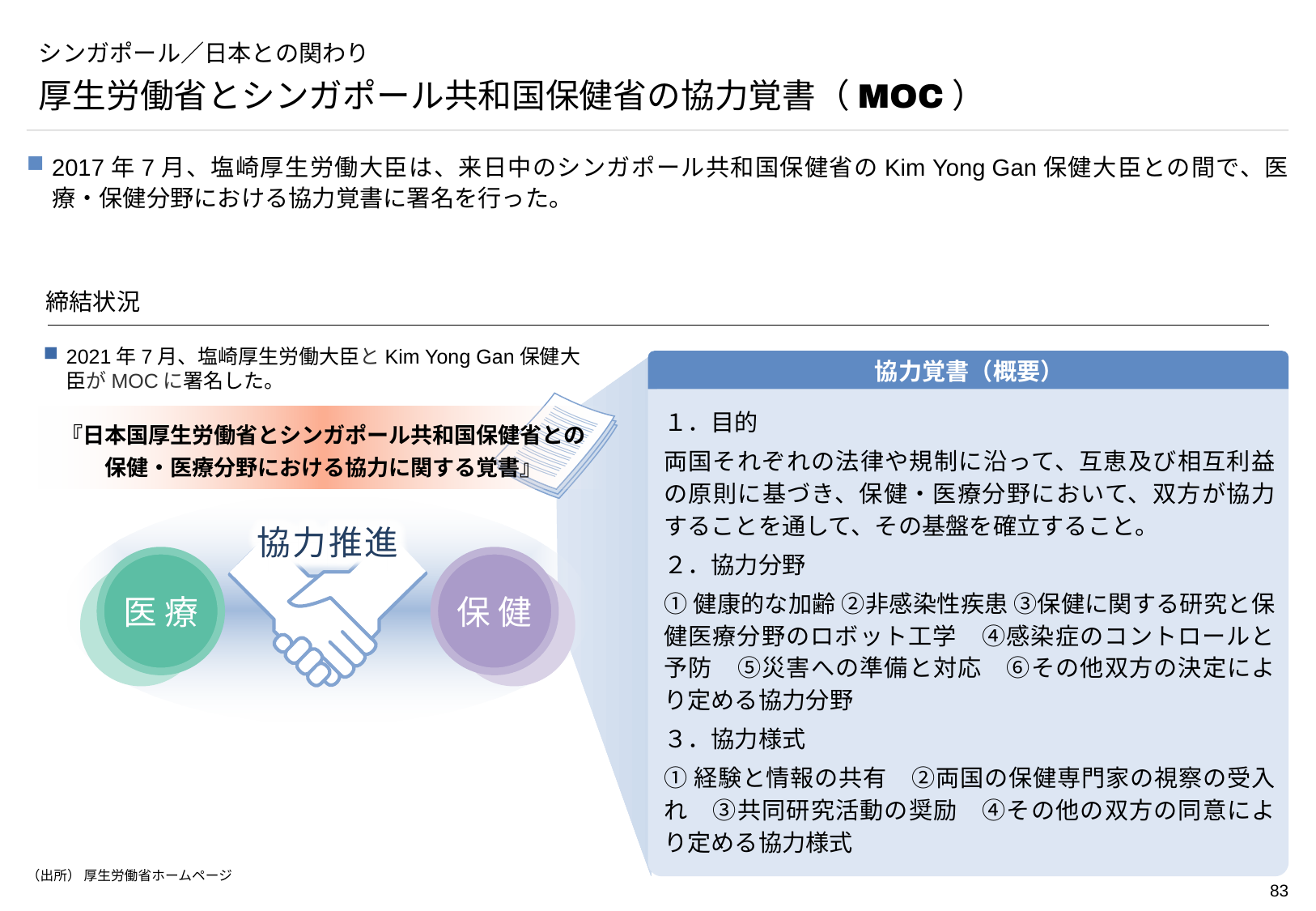

# シンガポール／日本との関わり
厚生労働省とシンガポール共和国保健省の協力覚書（MOC）
2017年7月、塩崎厚生労働大臣は、来日中のシンガポール共和国保健省のKim Yong Gan保健大臣との間で、医療・保健分野における協力覚書に署名を行った。
締結状況
2021年7月、塩崎厚生労働大臣とKim Yong Gan保健大臣がMOCに署名した。

協力覚書（概要）
１．目的
両国それぞれの法律や規制に沿って、互恵及び相互利益の原則に基づき、保健・医療分野において、双方が協力することを通して、その基盤を確立すること。
２．協力分野
①健康的な加齢 ②非感染性疾患 ③保健に関する研究と保健医療分野のロボット工学　④感染症のコントロールと予防　⑤災害への準備と対応　⑥その他双方の決定により定める協力分野
３．協力様式
①経験と情報の共有　②両国の保健専門家の視察の受入れ　③共同研究活動の奨励　④その他の双方の同意により定める協力様式

『日本国厚生労働省とシンガポール共和国保健省との
保健・医療分野における協力に関する覚書』

協力推進
協力推進

医 療

保 健

（出所） 厚生労働省ホームページ